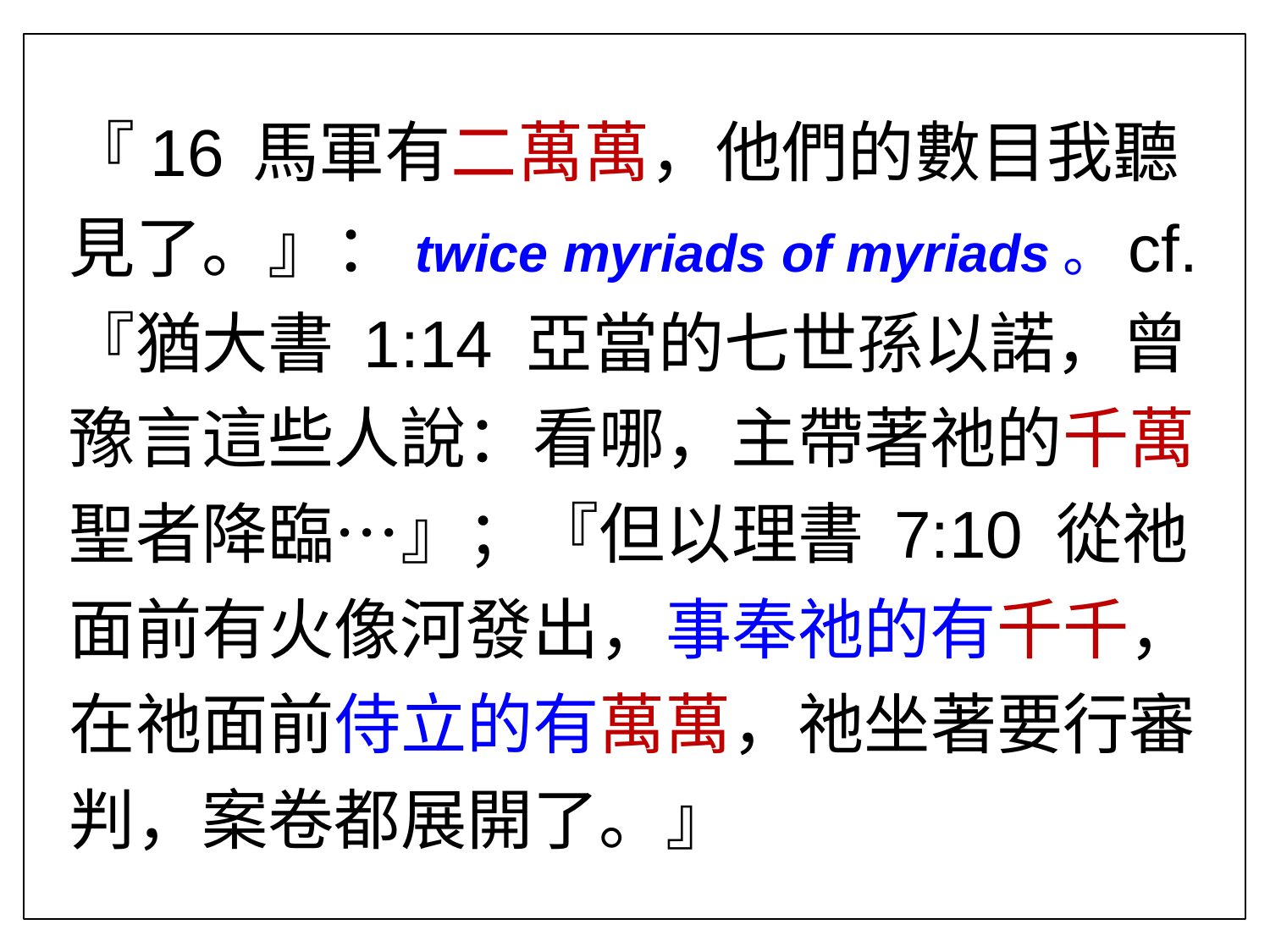

『16 馬軍有二萬萬，他們的數目我聽見了。』：twice myriads of myriads。cf. 『猶大書 1:14 亞當的七世孫以諾，曾豫言這些人說：看哪，主帶著祂的千萬聖者降臨…』；『但以理書 7:10 從祂面前有火像河發出，事奉祂的有千千，在祂面前侍立的有萬萬，祂坐著要行審判，案卷都展開了。』